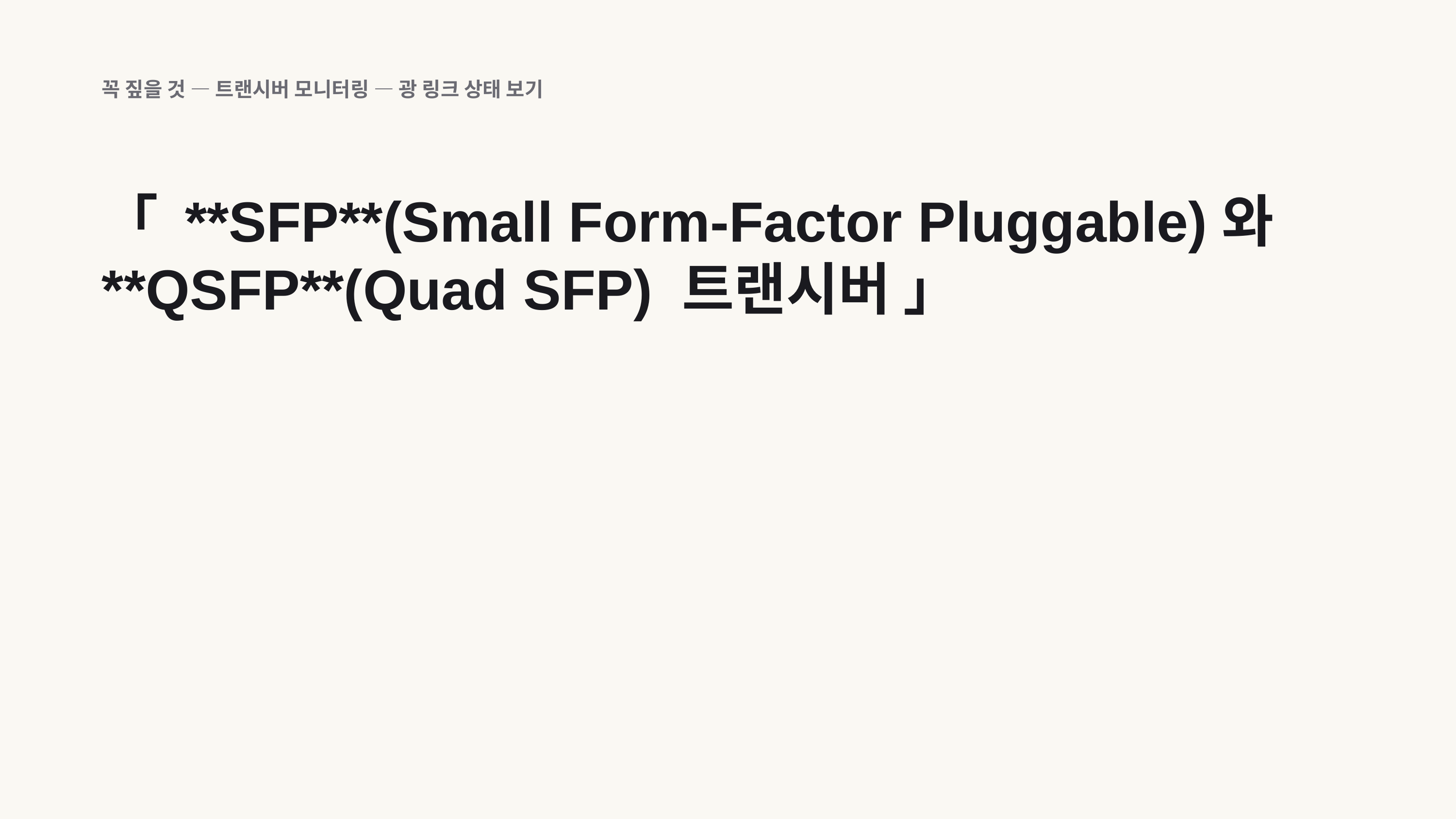

꼭 짚을 것 — 트랜시버 모니터링 — 광 링크 상태 보기
「 **SFP**(Small Form-Factor Pluggable)와 **QSFP**(Quad SFP) 트랜시버 」